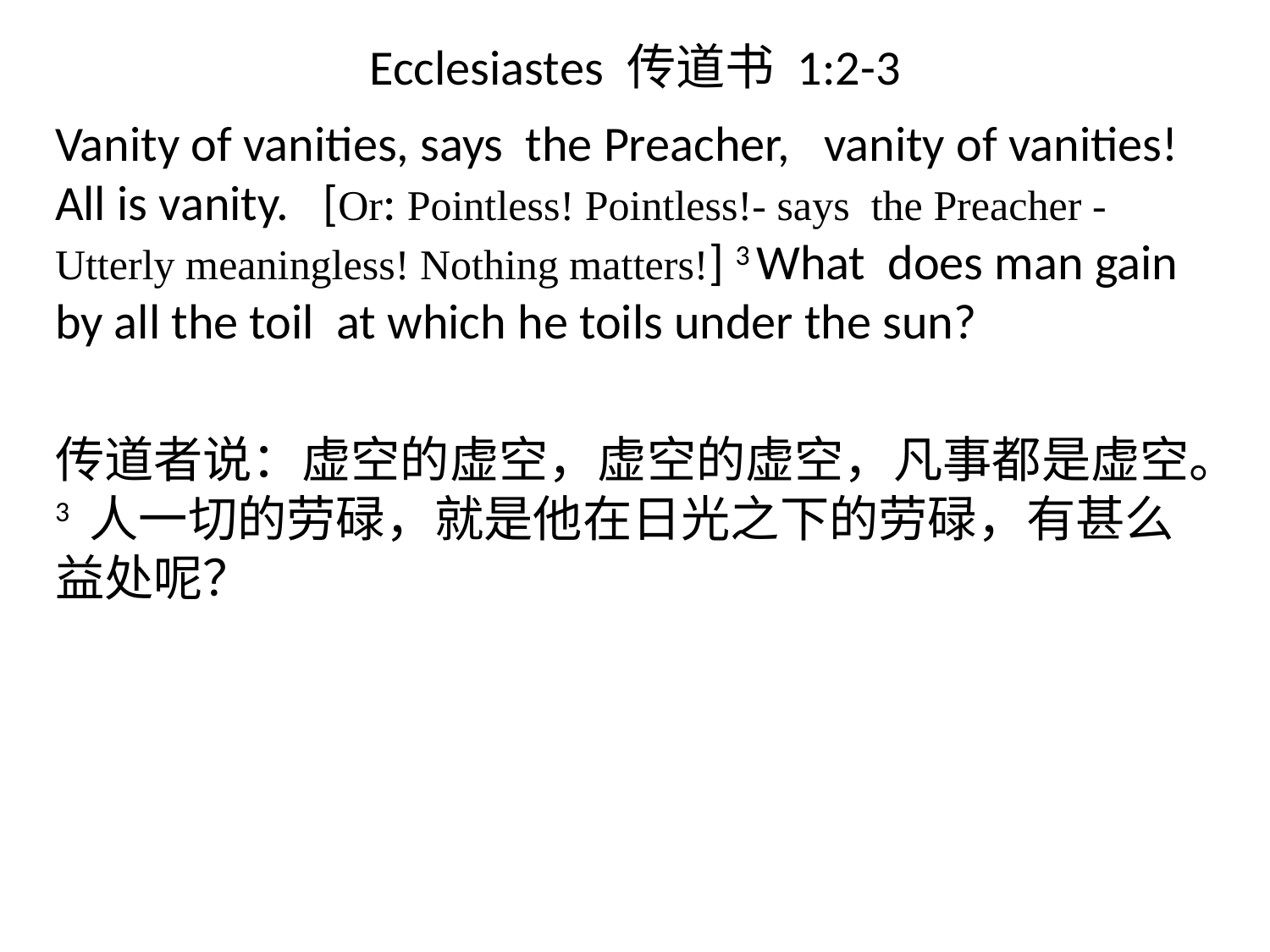

# Ecclesiastes 传道书 1:2-3
Vanity of vanities, says  the Preacher,   vanity of vanities!  All is vanity.   [Or: Pointless! Pointless!- says  the Preacher - Utterly meaningless! Nothing matters!] 3 What  does man gain by all the toil  at which he toils under the sun?

传道者说：虚空的虚空，虚空的虚空，凡事都是虚空。3 人一切的劳碌，就是他在日光之下的劳碌，有甚么益处呢？